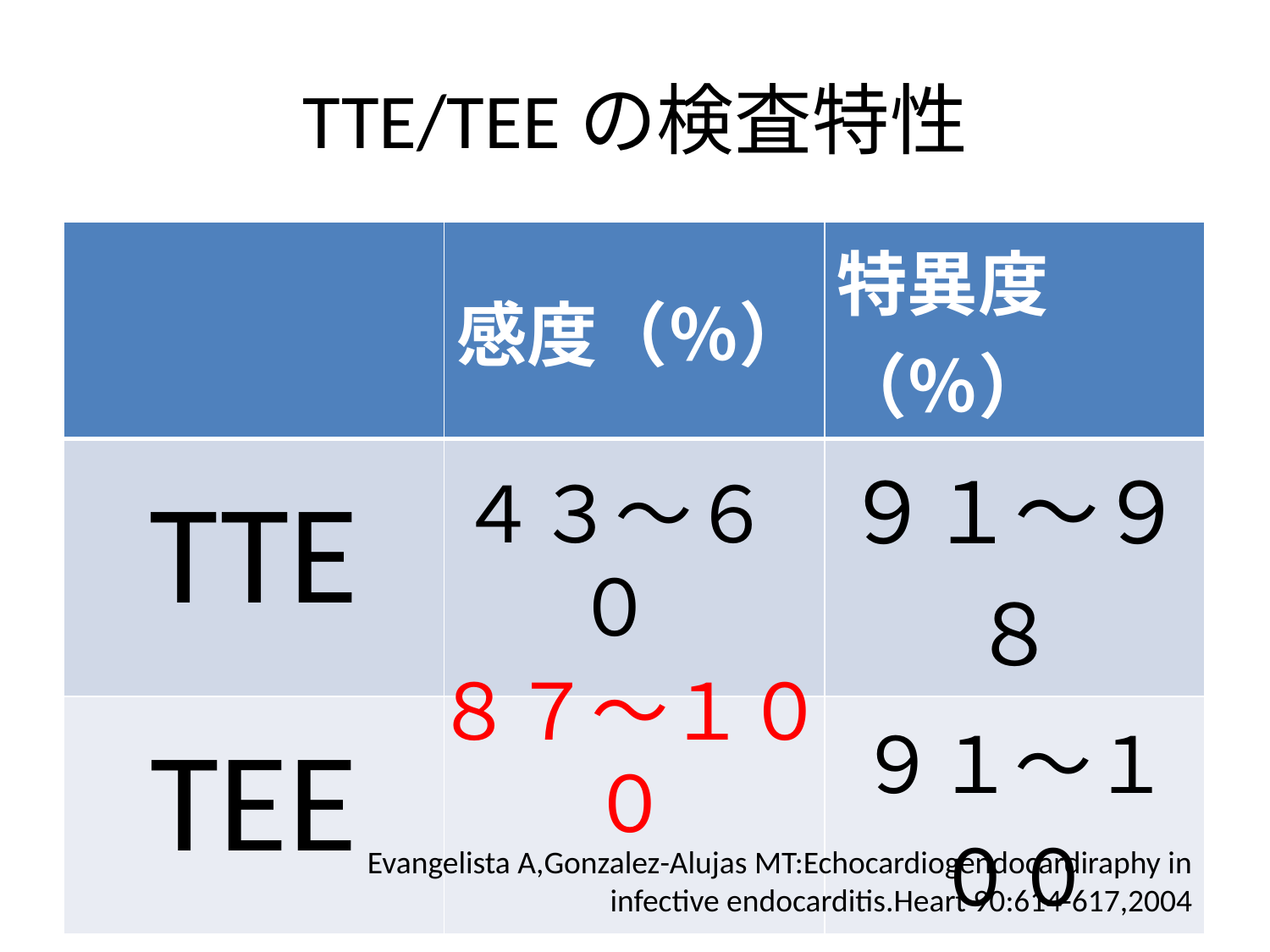

# TTE/TEEの検査特性
|  | 感度（％） | 特異度（％） |
| --- | --- | --- |
| TTE |  | ９１～９８ |
| TEE |  | ９１～１００ |
４３～６０
８７～１００
Evangelista A,Gonzalez-Alujas MT:Echocardiogendocardiraphy in infective endocarditis.Heart 90:614-617,2004